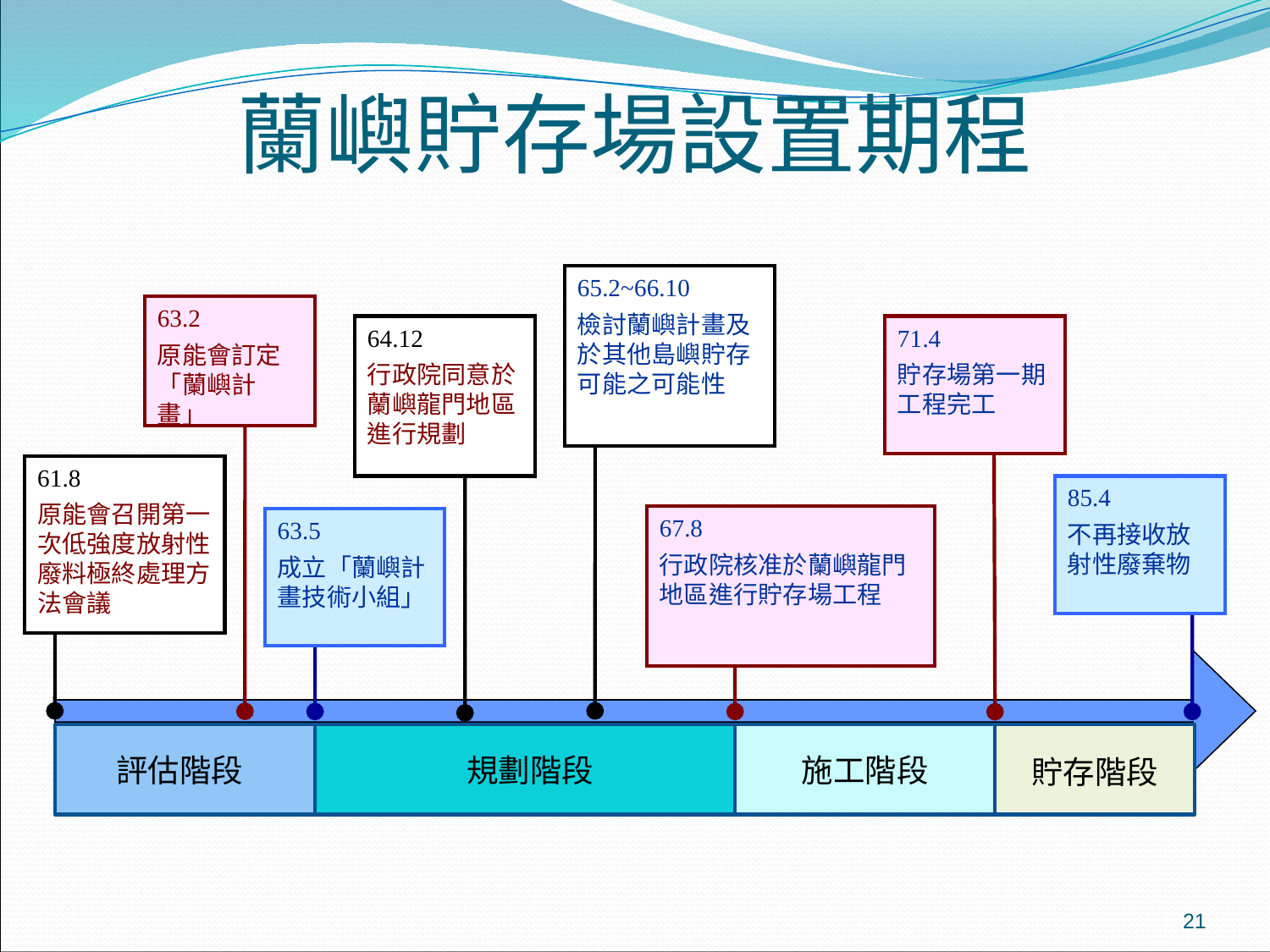

# 蘭嶼貯存場設置期程
65.2~66.10
檢討蘭嶼計畫及於其他島嶼貯存可能之可能性

63.2
原能會訂定「蘭嶼計畫」

64.12
行政院同意於蘭嶼龍門地區進行規劃

71.4
貯存場第一期工程完工

61.8
原能會召開第一次低強度放射性廢料極終處理方法會議

85.4
不再接收放射性廢棄物
67.8
行政院核准於蘭嶼龍門地區進行貯存場工程
63.5
成立「蘭嶼計畫技術小組」

評估階段
規劃階段
施工階段
貯存階段
21